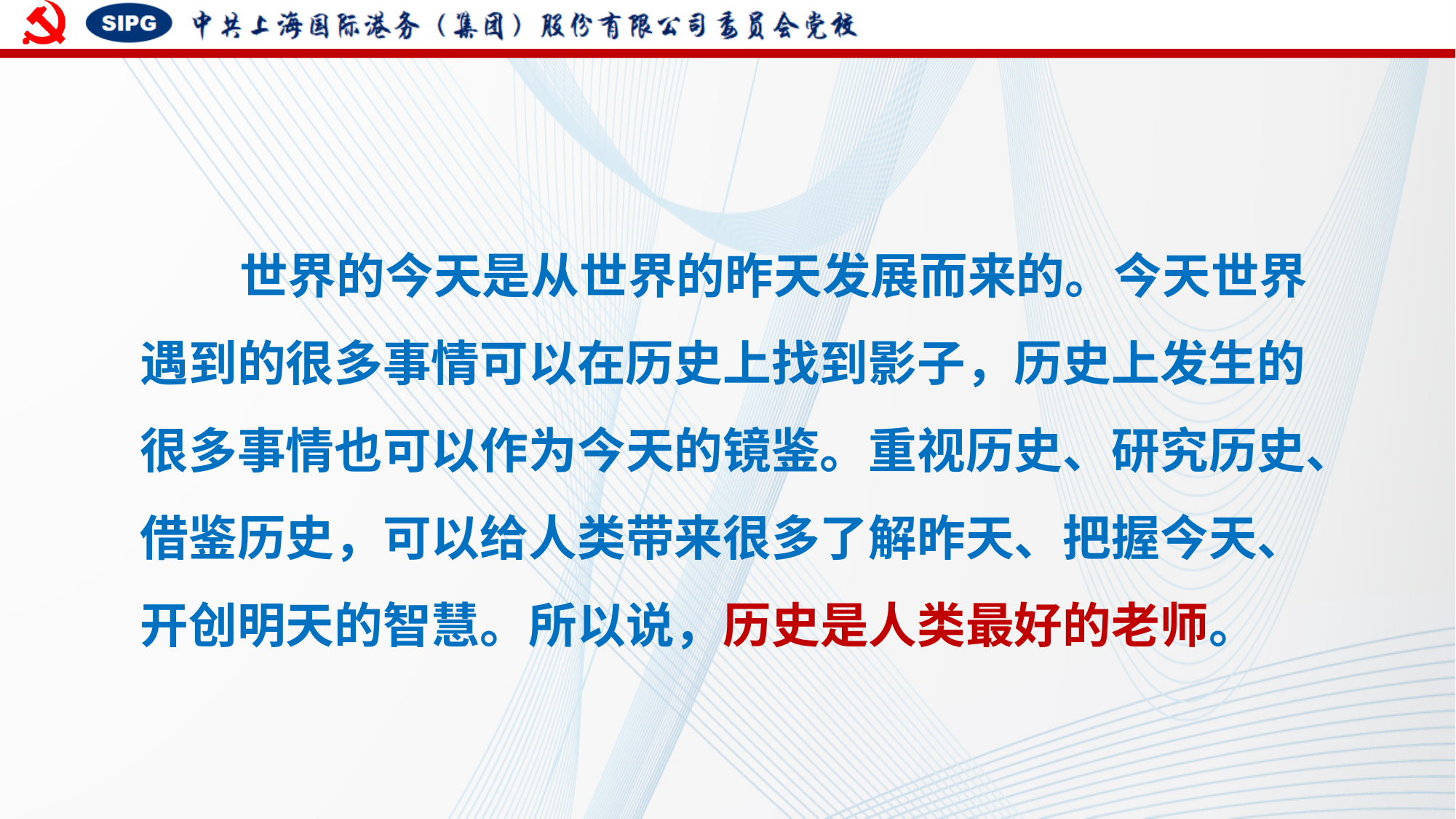

世界的今天是从世界的昨天发展而来的。今天世界遇到的很多事情可以在历史上找到影子，历史上发生的很多事情也可以作为今天的镜鉴。重视历史、研究历史、借鉴历史，可以给人类带来很多了解昨天、把握今天、开创明天的智慧。所以说，历史是人类最好的老师。